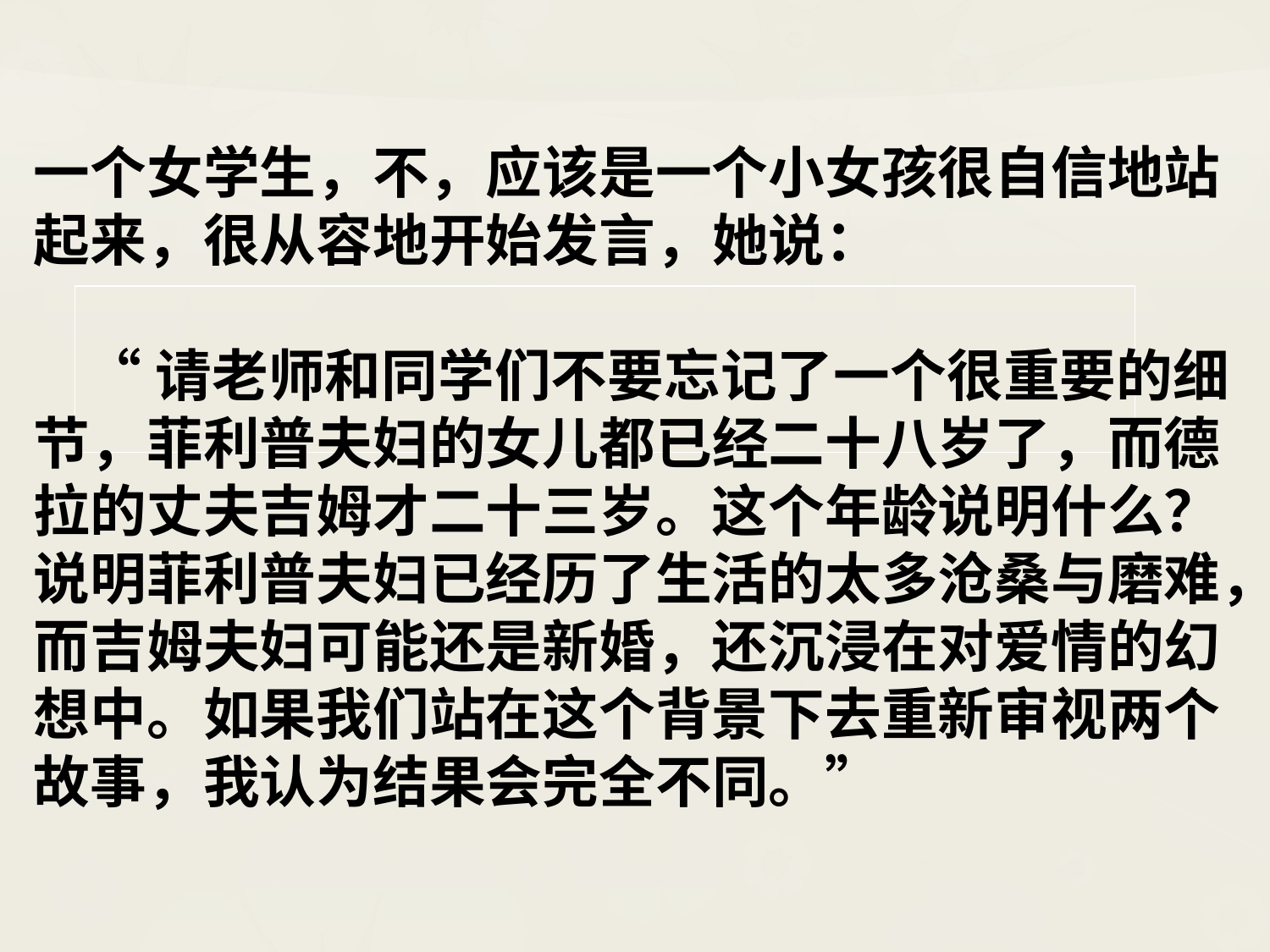

一个女学生，不，应该是一个小女孩很自信地站起来，很从容地开始发言，她说：

    “请老师和同学们不要忘记了一个很重要的细节，菲利普夫妇的女儿都已经二十八岁了，而德拉的丈夫吉姆才二十三岁。这个年龄说明什么？说明菲利普夫妇已经历了生活的太多沧桑与磨难，而吉姆夫妇可能还是新婚，还沉浸在对爱情的幻想中。如果我们站在这个背景下去重新审视两个故事，我认为结果会完全不同。”